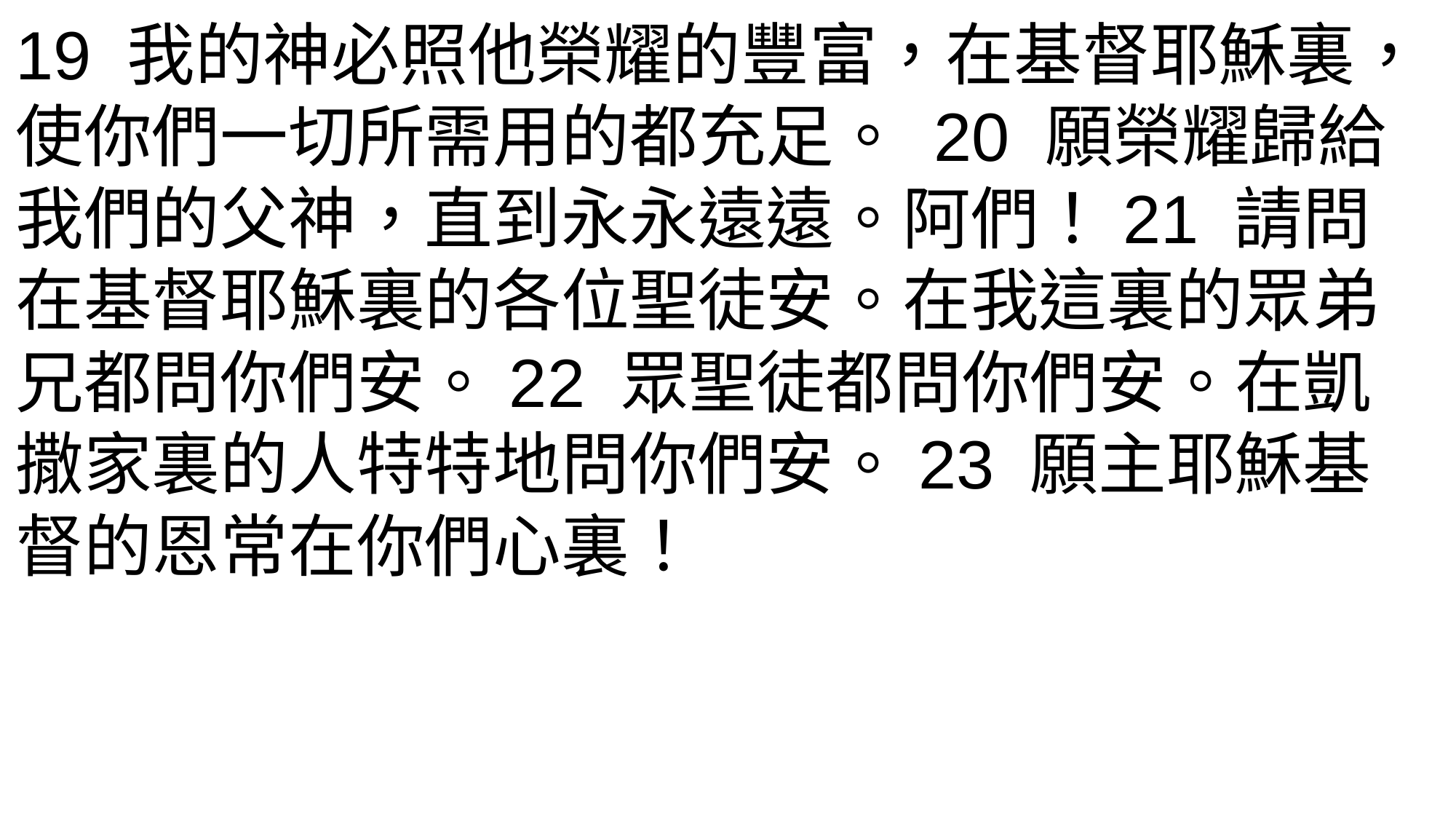

19 我的神必照他榮耀的豐富，在基督耶穌裏，使你們一切所需用的都充足。 20 願榮耀歸給我們的父神，直到永永遠遠。阿們！21 請問在基督耶穌裏的各位聖徒安。在我這裏的眾弟兄都問你們安。22 眾聖徒都問你們安。在凱撒家裏的人特特地問你們安。23 願主耶穌基督的恩常在你們心裏！